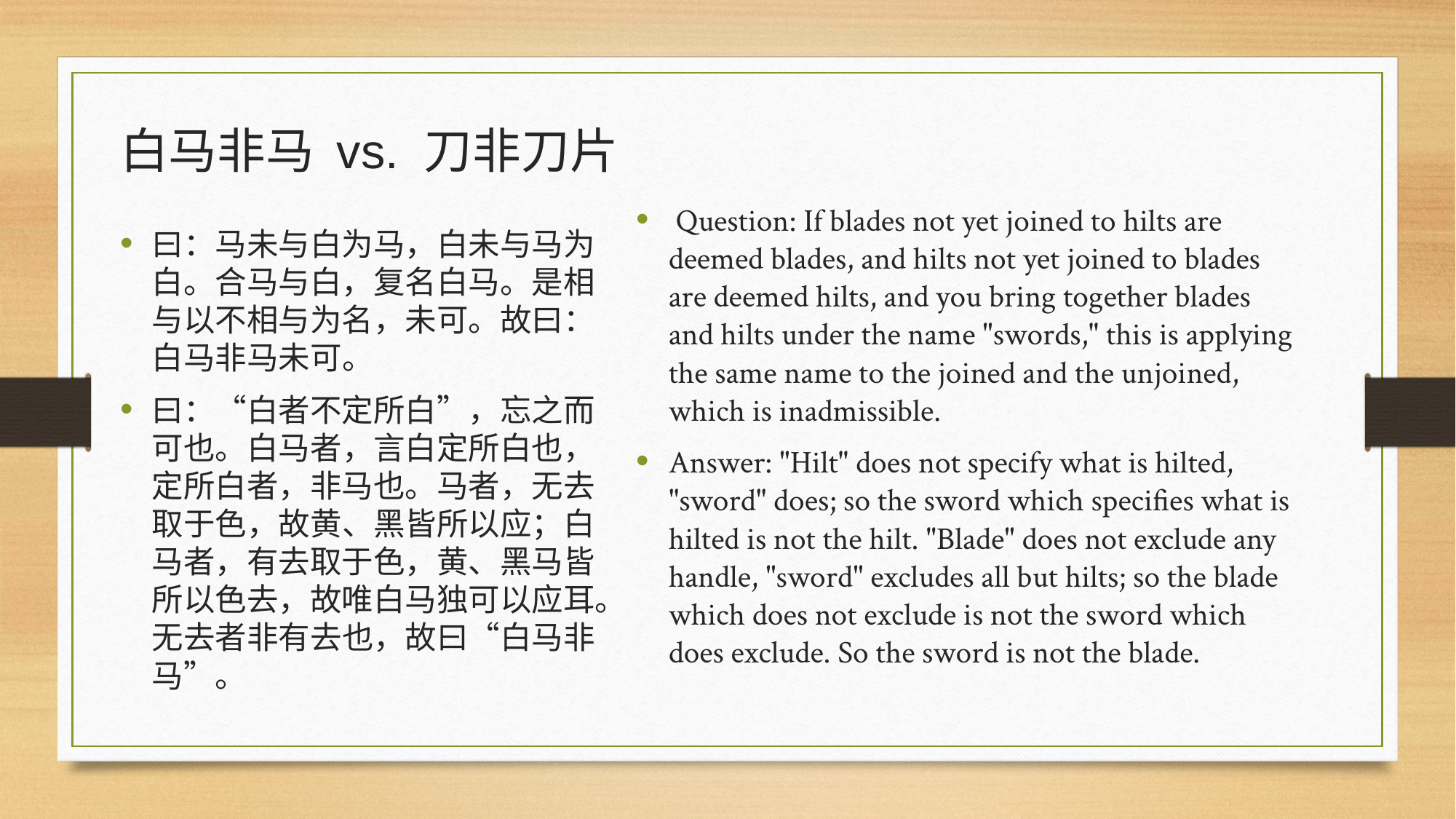

白马非马 vs. 刀非刀片
 Question: If blades not yet joined to hilts are deemed blades, and hilts not yet joined to blades are deemed hilts, and you bring together blades and hilts under the name "swords," this is applying the same name to the joined and the unjoined, which is inadmissible.
Answer: "Hilt" does not specify what is hilted, "sword" does; so the sword which specifies what is hilted is not the hilt. "Blade" does not exclude any handle, "sword" excludes all but hilts; so the blade which does not exclude is not the sword which does exclude. So the sword is not the blade.
曰：马未与白为马，白未与马为白。合马与白，复名白马。是相与以不相与为名，未可。故曰：白马非马未可。
曰：“白者不定所白”，忘之而可也。白马者，言白定所白也，定所白者，非马也。马者，无去取于色，故黄、黑皆所以应；白马者，有去取于色，黄、黑马皆所以色去，故唯白马独可以应耳。无去者非有去也，故曰“白马非马”。